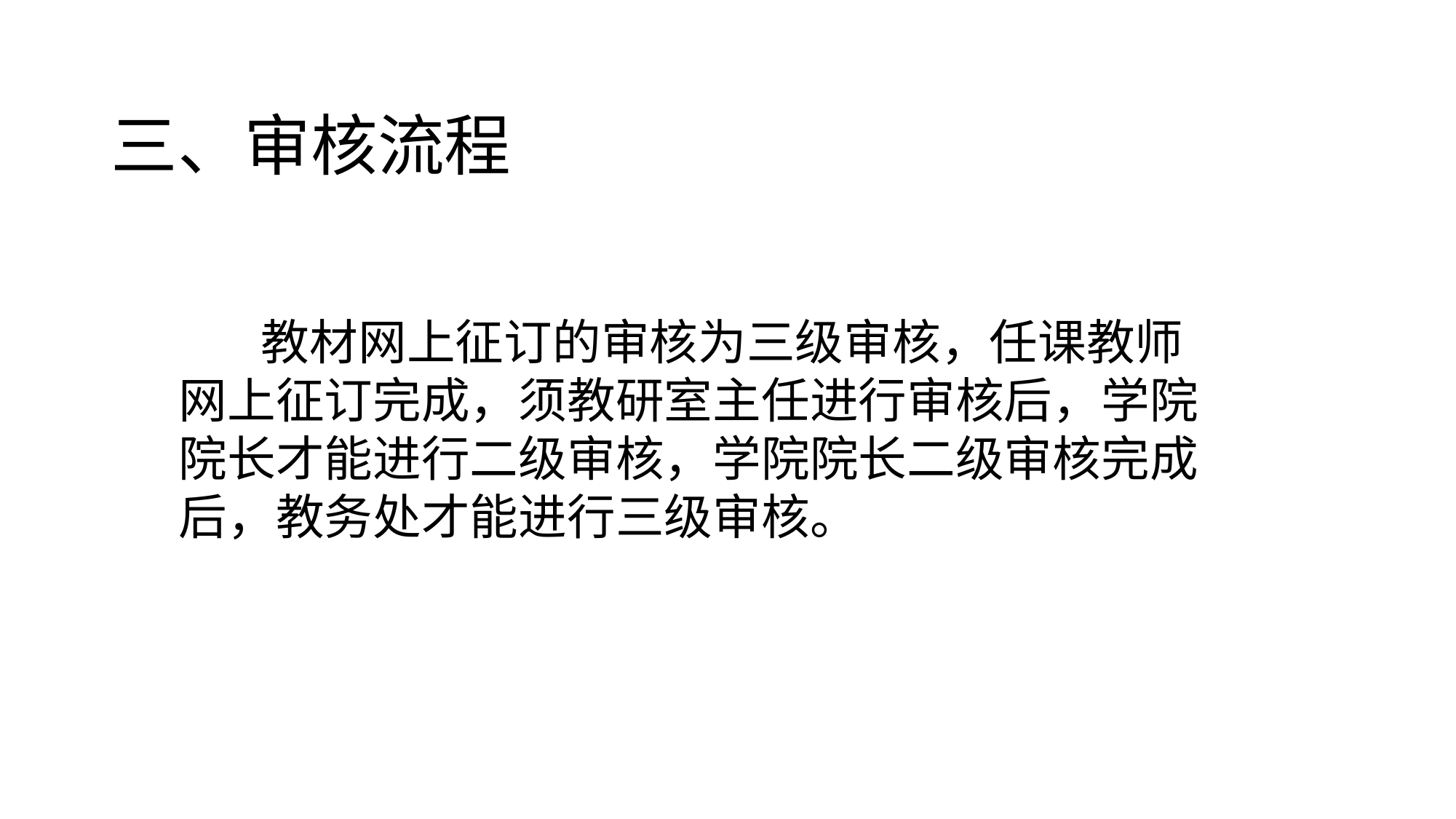

# 三、审核流程
         教材网上征订的审核为三级审核，任课教师网上征订完成，须教研室主任进行审核后，学院院长才能进行二级审核，学院院长二级审核完成后，教务处才能进行三级审核。